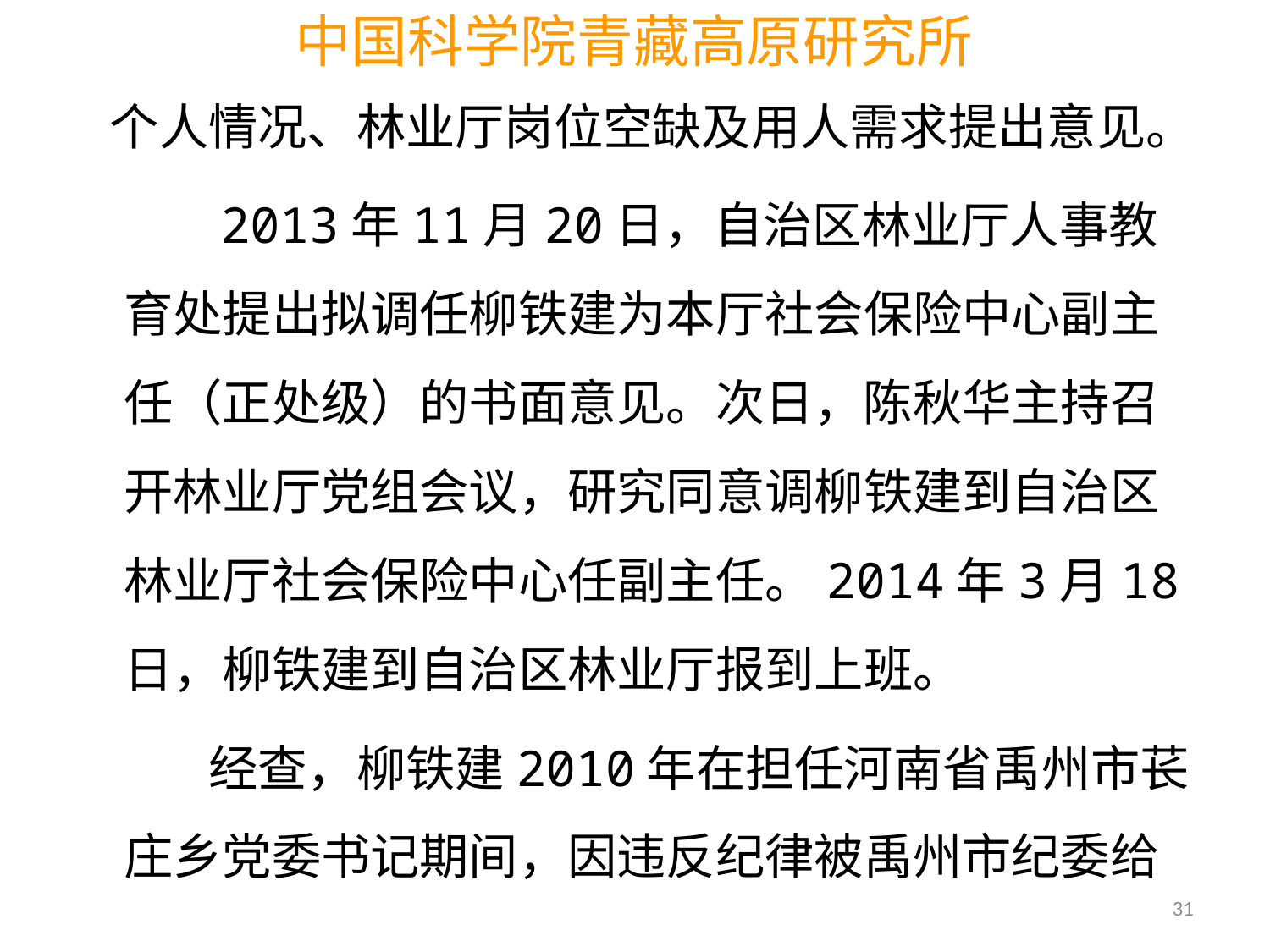

个人情况、林业厅岗位空缺及用人需求提出意见。
  　　2013年11月20日，自治区林业厅人事教育处提出拟调任柳铁建为本厅社会保险中心副主任（正处级）的书面意见。次日，陈秋华主持召开林业厅党组会议，研究同意调柳铁建到自治区林业厅社会保险中心任副主任。2014年3月18日，柳铁建到自治区林业厅报到上班。
  　　经查，柳铁建2010年在担任河南省禹州市苌庄乡党委书记期间，因违反纪律被禹州市纪委给
31